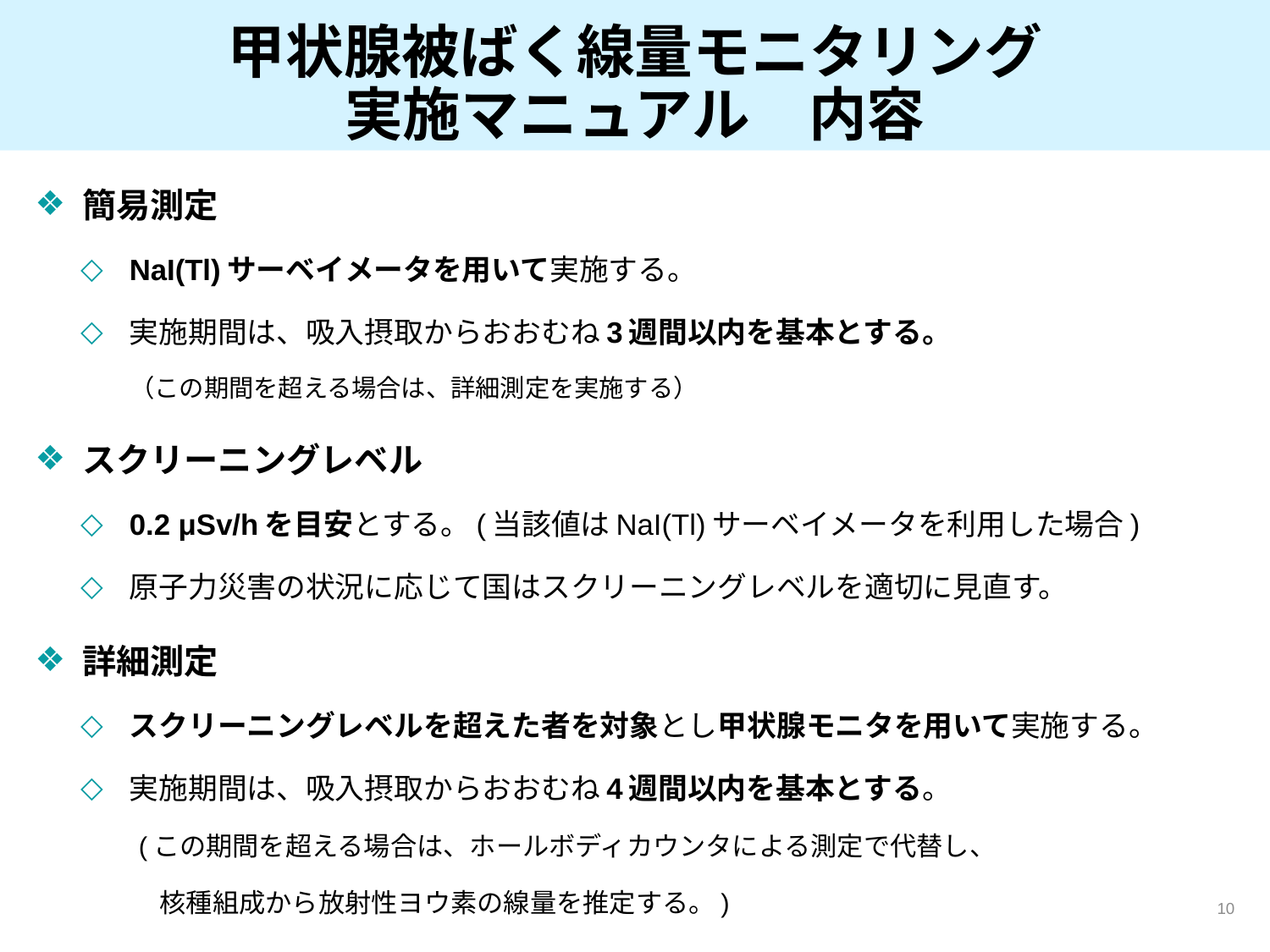

# 甲状腺被ばく線量モニタリング 実施マニュアル　内容
簡易測定
NaI(Tl)サーベイメータを用いて実施する。
実施期間は、吸入摂取からおおむね3週間以内を基本とする。
　　（この期間を超える場合は、詳細測定を実施する）
スクリーニングレベル
0.2 μSv/hを目安とする。(当該値はNaI(Tl)サーベイメータを利用した場合)
原子力災害の状況に応じて国はスクリーニングレベルを適切に見直す。
詳細測定
スクリーニングレベルを超えた者を対象とし甲状腺モニタを用いて実施する。
実施期間は、吸入摂取からおおむね4週間以内を基本とする。
　　(この期間を超える場合は、ホールボディカウンタによる測定で代替し、
　　　核種組成から放射性ヨウ素の線量を推定する。)
10